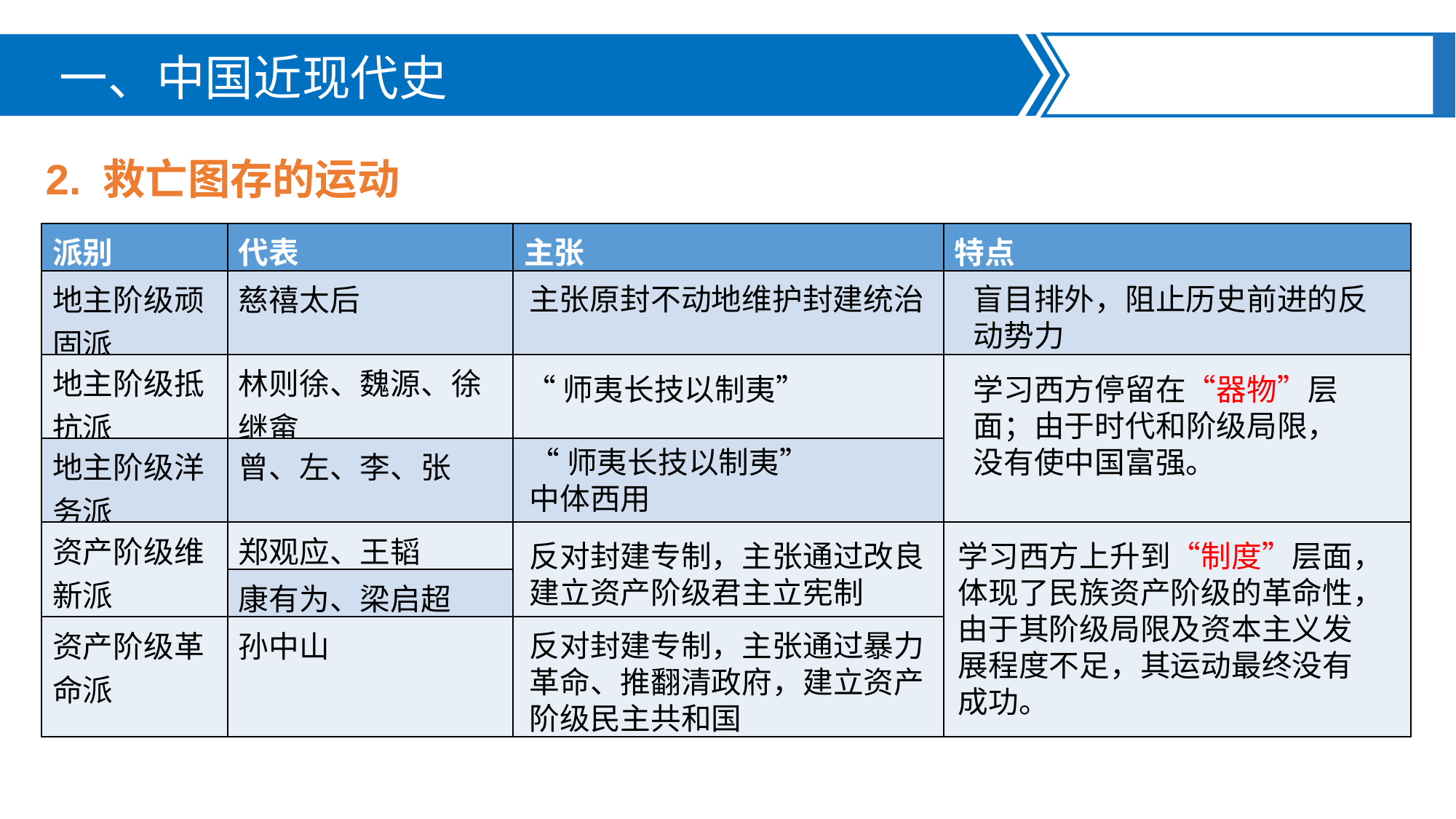

一、中国近现代史
2. 救亡图存的运动
| 派别 | 代表 | 主张 | 特点 |
| --- | --- | --- | --- |
| 地主阶级顽固派 | 慈禧太后 |  |  |
| 地主阶级抵抗派 | 林则徐、魏源、徐继畲 |  |  |
| 地主阶级洋务派 | 曾、左、李、张 |  |  |
| 资产阶级维新派 | 郑观应、王韬 |  |  |
|  | 康有为、梁启超 |  |  |
| 资产阶级革命派 | 孙中山 |  |  |
主张原封不动地维护封建统治
盲目排外，阻止历史前进的反动势力
“师夷长技以制夷”
学习西方停留在“器物”层面；由于时代和阶级局限，没有使中国富强。
“师夷长技以制夷”
中体西用
反对封建专制，主张通过改良建立资产阶级君主立宪制
学习西方上升到“制度”层面，体现了民族资产阶级的革命性，由于其阶级局限及资本主义发展程度不足，其运动最终没有成功。
反对封建专制，主张通过暴力革命、推翻清政府，建立资产阶级民主共和国